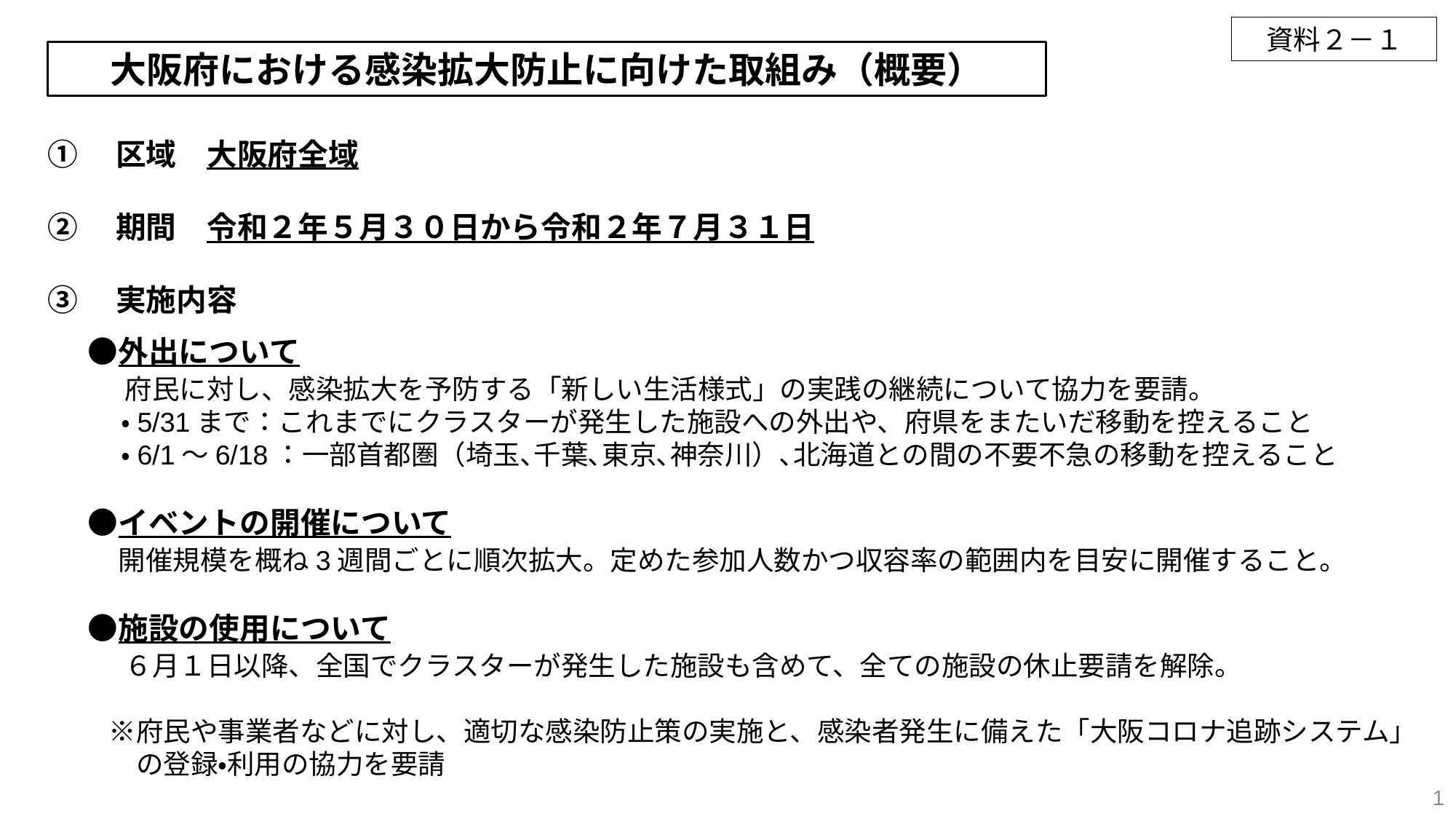

資料２－１
大阪府における感染拡大防止に向けた取組み（概要）
   ①　区域　大阪府全域

   ②　期間　令和２年５月３０日から令和２年７月３１日

   ③　実施内容

　　●外出について
　　　 府民に対し、感染拡大を予防する「新しい生活様式」の実践の継続について協力を要請。
　　　  ・5/31まで：これまでにクラスターが発生した施設への外出や、府県をまたいだ移動を控えること
　　　  ・6/1～6/18：一部首都圏（埼玉､千葉､東京､神奈川）､北海道との間の不要不急の移動を控えること

　　●イベントの開催について
　　　開催規模を概ね3週間ごとに順次拡大。定めた参加人数かつ収容率の範囲内を目安に開催すること。

　　●施設の使用について
　　　 ６月１日以降、全国でクラスターが発生した施設も含めて、全ての施設の休止要請を解除。

　　　※府民や事業者などに対し、適切な感染防止策の実施と、感染者発生に備えた「大阪コロナ追跡システム」
　　　　の登録・利用の協力を要請
1